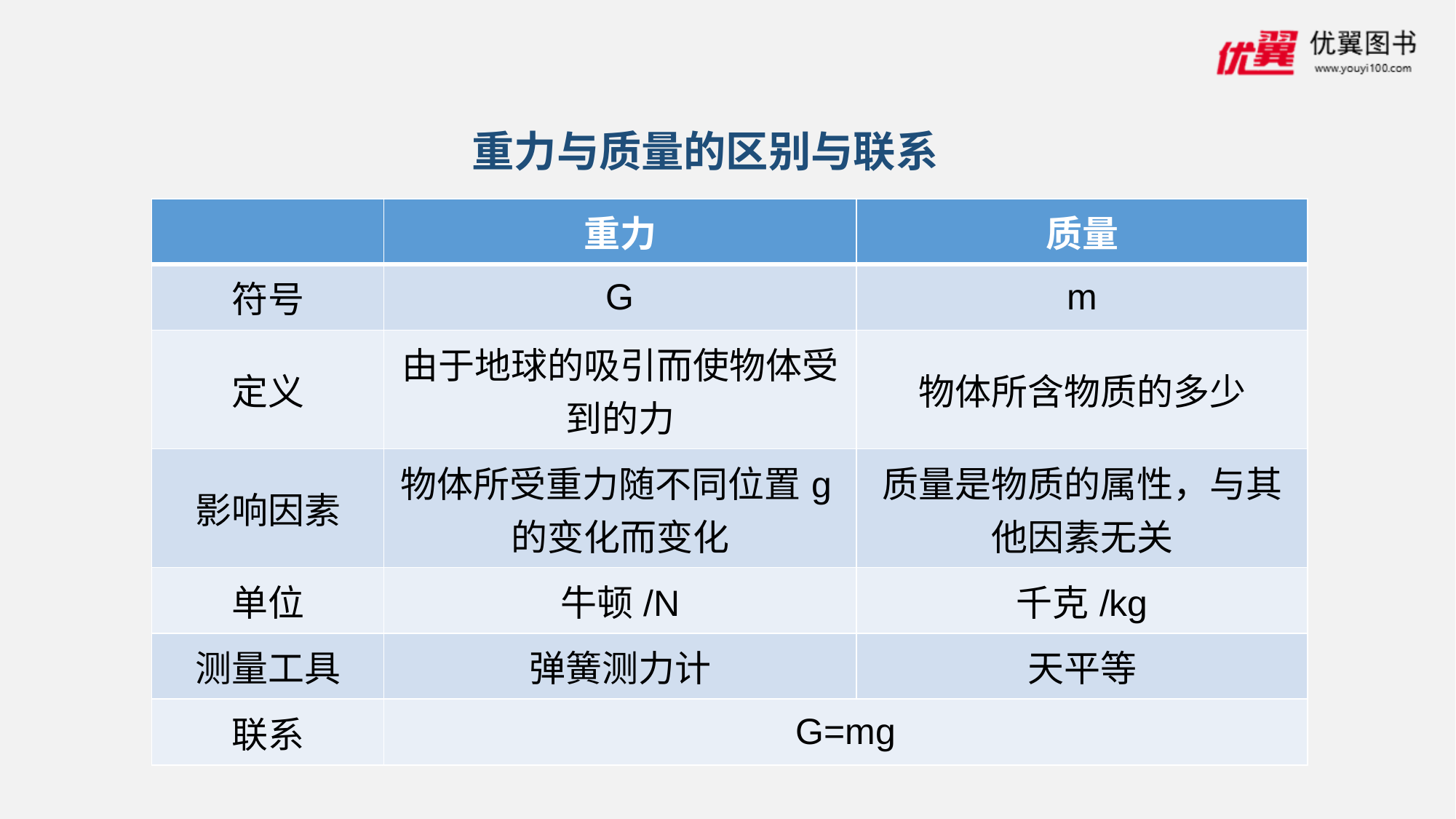

重力与质量的区别与联系
|  | 重力 | 质量 |
| --- | --- | --- |
| 符号 | G | m |
| 定义 | 由于地球的吸引而使物体受到的力 | 物体所含物质的多少 |
| 影响因素 | 物体所受重力随不同位置g的变化而变化 | 质量是物质的属性，与其他因素无关 |
| 单位 | 牛顿/N | 千克/kg |
| 测量工具 | 弹簧测力计 | 天平等 |
| 联系 | G=mg |  |